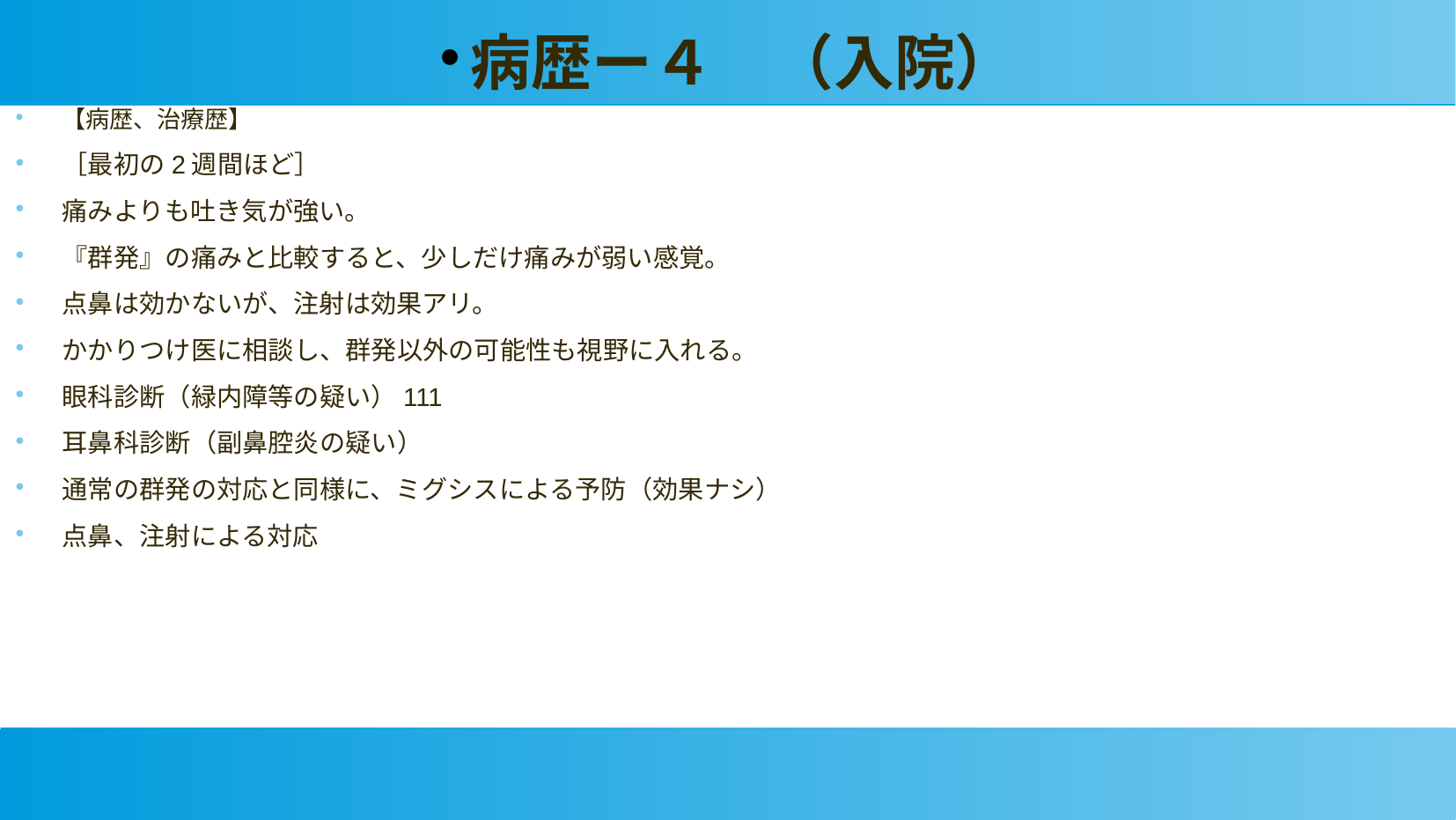

病歴ー４　（入院）
【病歴、治療歴】
［最初の2週間ほど］
痛みよりも吐き気が強い。
『群発』の痛みと比較すると、少しだけ痛みが弱い感覚。
点鼻は効かないが、注射は効果アリ。
かかりつけ医に相談し、群発以外の可能性も視野に入れる。
眼科診断（緑内障等の疑い）111
耳鼻科診断（副鼻腔炎の疑い）
通常の群発の対応と同様に、ミグシスによる予防（効果ナシ）
点鼻、注射による対応